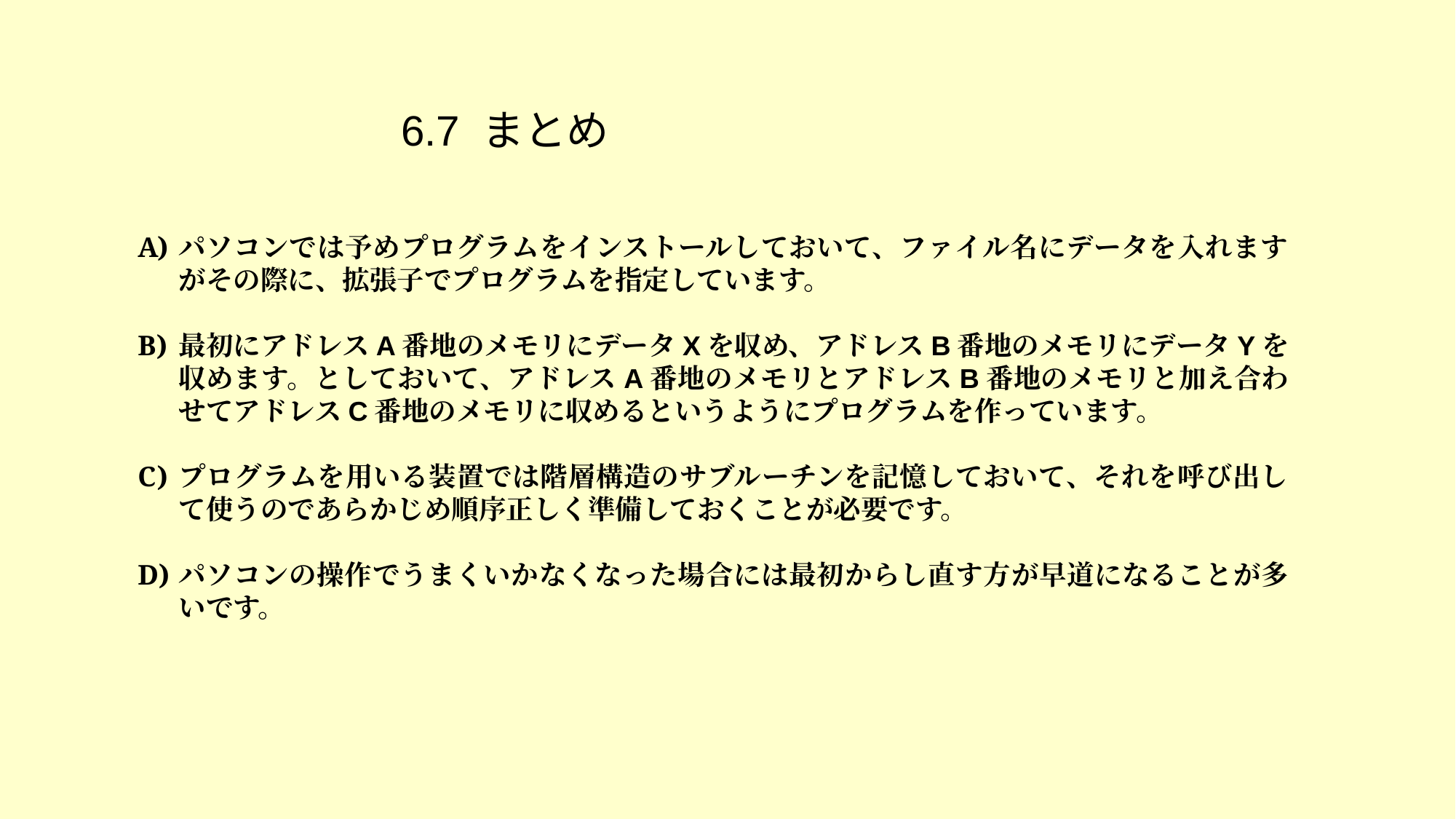

6.7 まとめ

パソコンでは予めプログラムをインストールしておいて、ファイル名にデータを入れますがその際に、拡張子でプログラムを指定しています。

最初にアドレスA番地のメモリにデータXを収め、アドレスB番地のメモリにデータYを収めます。としておいて、アドレスA番地のメモリとアドレスB番地のメモリと加え合わせてアドレスC番地のメモリに収めるというようにプログラムを作っています。

プログラムを用いる装置では階層構造のサブルーチンを記憶しておいて、それを呼び出して使うのであらかじめ順序正しく準備しておくことが必要です。

パソコンの操作でうまくいかなくなった場合には最初からし直す方が早道になることが多いです。